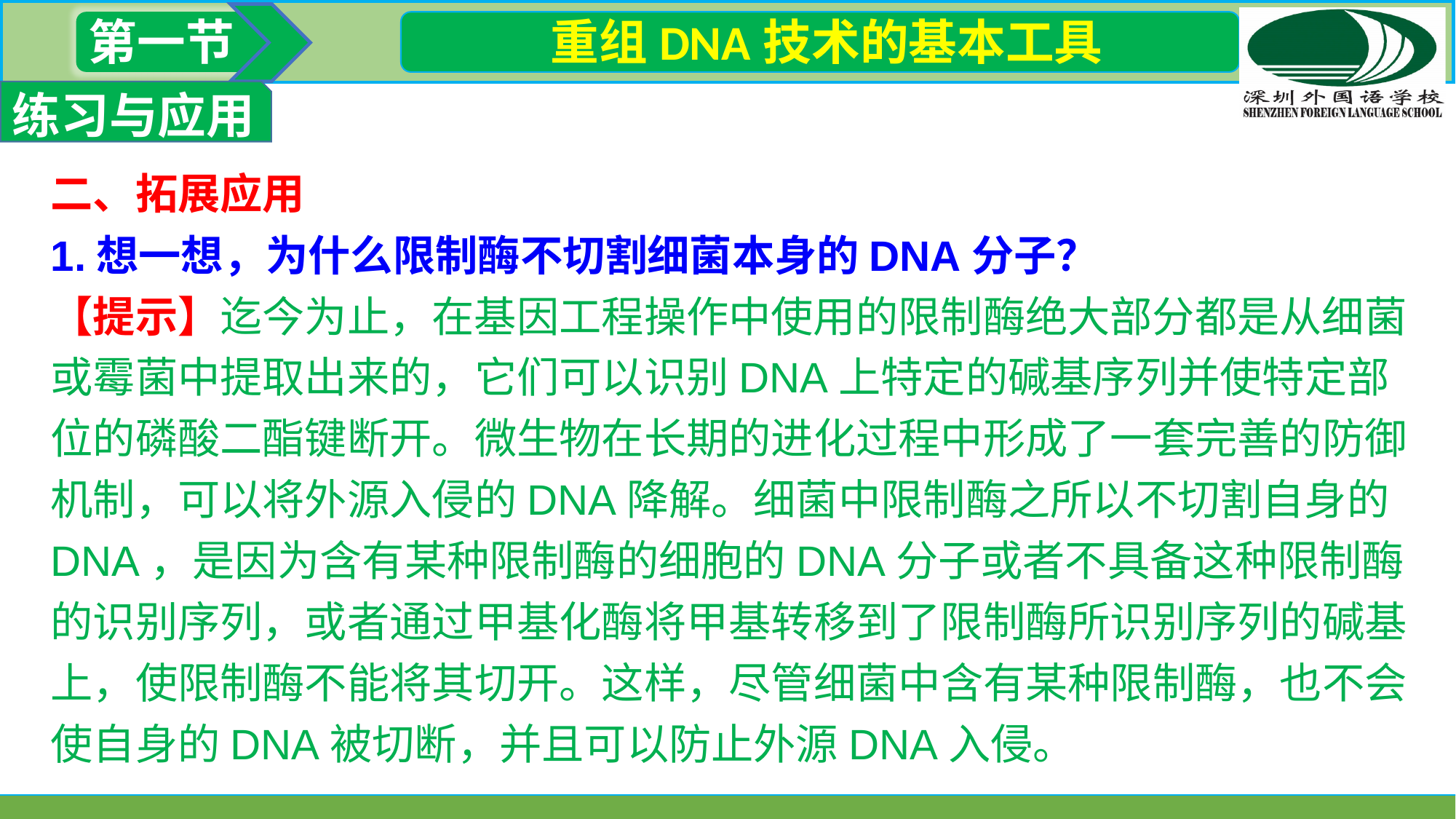

第一节
    重组DNA技术的基本工具
练习与应用
二、拓展应用
1.想一想，为什么限制酶不切割细菌本身的DNA分子？
【提示】迄今为止，在基因工程操作中使用的限制酶绝大部分都是从细菌或霉菌中提取出来的，它们可以识别DNA上特定的碱基序列并使特定部位的磷酸二酯键断开。微生物在长期的进化过程中形成了一套完善的防御机制，可以将外源入侵的DNA降解。细菌中限制酶之所以不切割自身的DNA，是因为含有某种限制酶的细胞的DNA分子或者不具备这种限制酶的识别序列，或者通过甲基化酶将甲基转移到了限制酶所识别序列的碱基上，使限制酶不能将其切开。这样，尽管细菌中含有某种限制酶，也不会使自身的DNA被切断，并且可以防止外源DNA入侵。